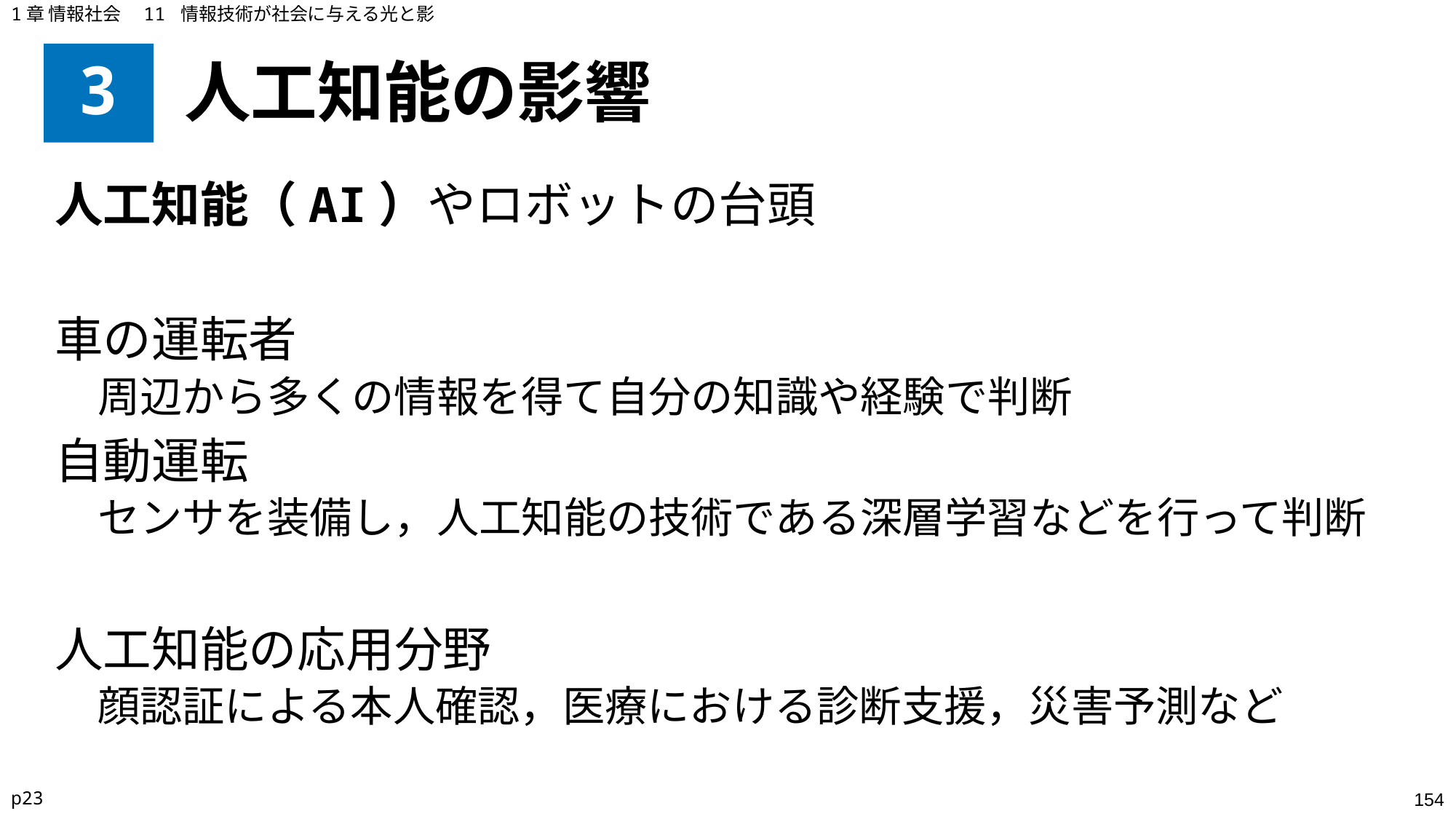

1章 情報社会　11 情報技術が社会に与える光と影

# 3
人工知能の影響
人工知能（AI）やロボットの台頭

車の運転者
周辺から多くの情報を得て自分の知識や経験で判断
自動運転
センサを装備し，人工知能の技術である深層学習などを行って判断

人工知能の応用分野
顔認証による本人確認，医療における診断支援，災害予測など
p23
154